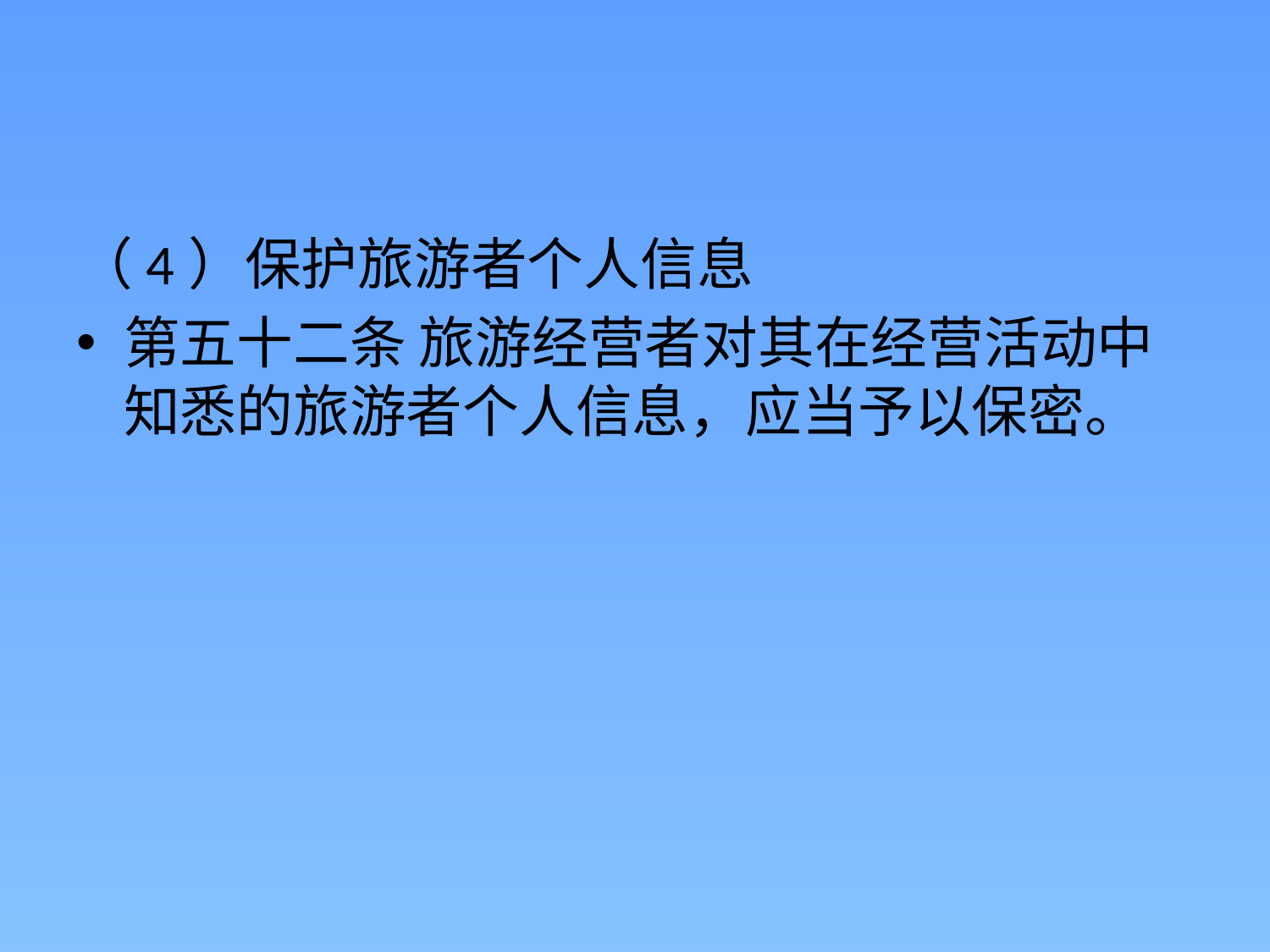

#
（4）保护旅游者个人信息
第五十二条 旅游经营者对其在经营活动中知悉的旅游者个人信息，应当予以保密。